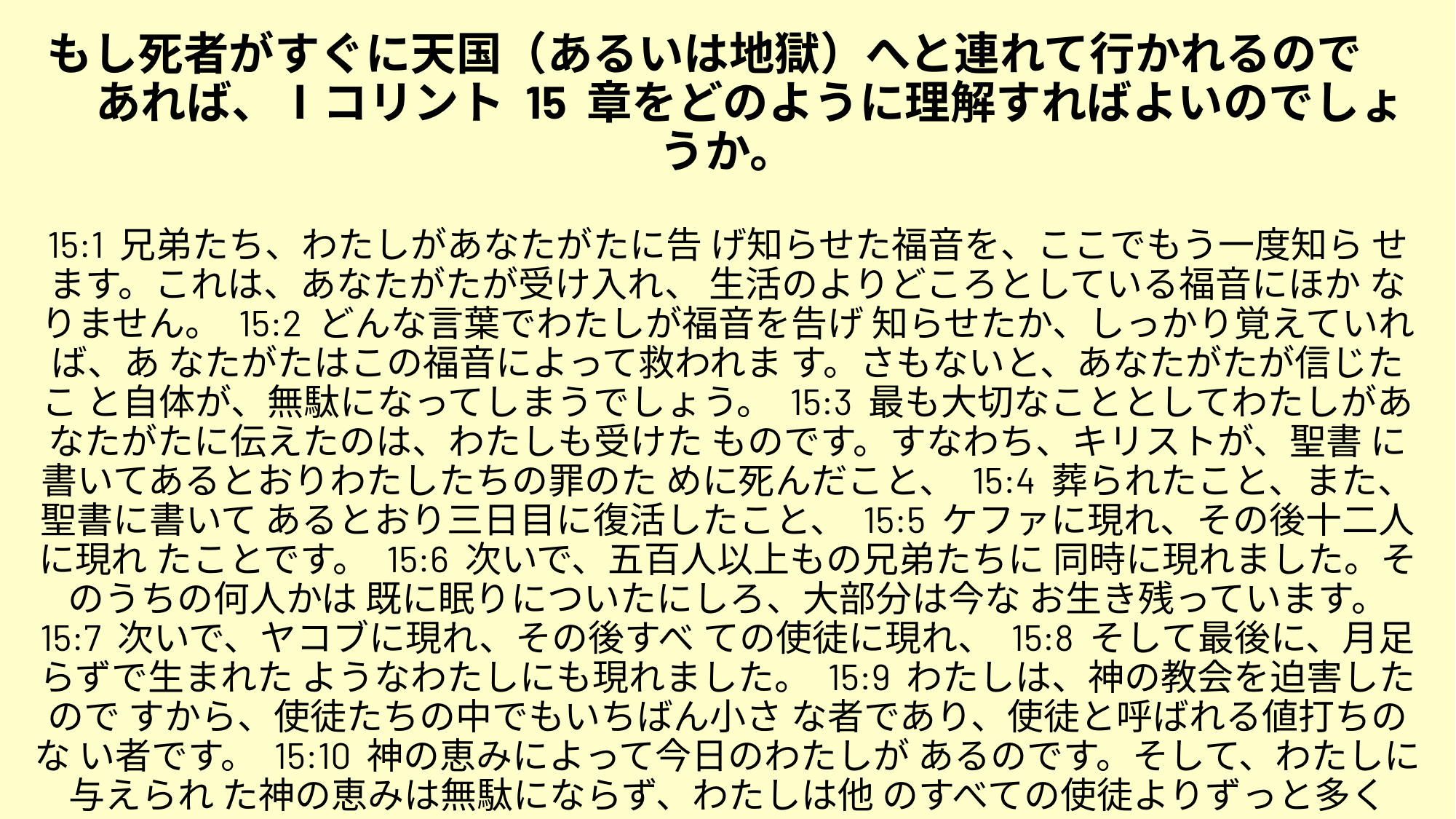

# もし死者がすぐに天国（あるいは地獄）へと連れて行かれるので　　あれば、Ⅰコリント 15 章をどのように理解すればよいのでしょうか。 15:1 兄弟たち、わたしがあなたがたに告 げ知らせた福音を、ここでもう一度知ら せます。これは、あなたがたが受け入れ、 生活のよりどころとしている福音にほか なりません。 15:2 どんな言葉でわたしが福音を告げ 知らせたか、しっかり覚えていれば、あ なたがたはこの福音によって救われま す。さもないと、あなたがたが信じたこ と自体が、無駄になってしまうでしょう。 15:3 最も大切なこととしてわたしがあ なたがたに伝えたのは、わたしも受けた ものです。すなわち、キリストが、聖書 に書いてあるとおりわたしたちの罪のた めに死んだこと、 15:4 葬られたこと、また、聖書に書いて あるとおり三日目に復活したこと、 15:5 ケファに現れ、その後十二人に現れ たことです。 15:6 次いで、五百人以上もの兄弟たちに 同時に現れました。そのうちの何人かは 既に眠りについたにしろ、大部分は今な お生き残っています。 15:7 次いで、ヤコブに現れ、その後すべ ての使徒に現れ、 15:8 そして最後に、月足らずで生まれた ようなわたしにも現れました。 15:9 わたしは、神の教会を迫害したので すから、使徒たちの中でもいちばん小さ な者であり、使徒と呼ばれる値打ちのな い者です。 15:10 神の恵みによって今日のわたしが あるのです。そして、わたしに与えられ た神の恵みは無駄にならず、わたしは他 のすべての使徒よりずっと多く